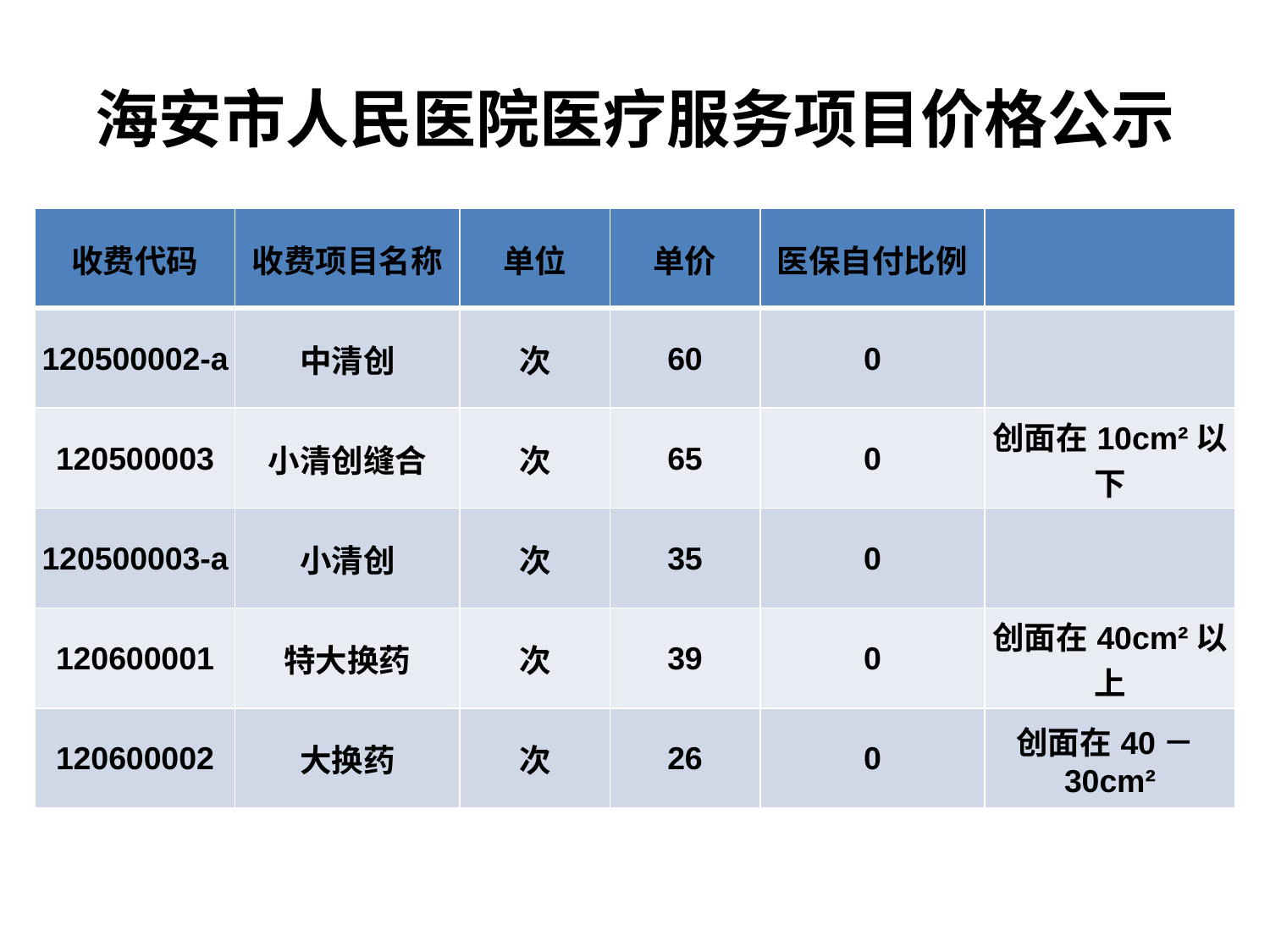

# 海安市人民医院医疗服务项目价格公示
| 收费代码 | 收费项目名称 | 单位 | 单价 | 医保自付比例 |  |
| --- | --- | --- | --- | --- | --- |
| 120500002-a | 中清创 | 次 | 60 | 0 |  |
| 120500003 | 小清创缝合 | 次 | 65 | 0 | 创面在10cm²以下 |
| 120500003-a | 小清创 | 次 | 35 | 0 |  |
| 120600001 | 特大换药 | 次 | 39 | 0 | 创面在40cm²以上 |
| 120600002 | 大换药 | 次 | 26 | 0 | 创面在40－30cm² |